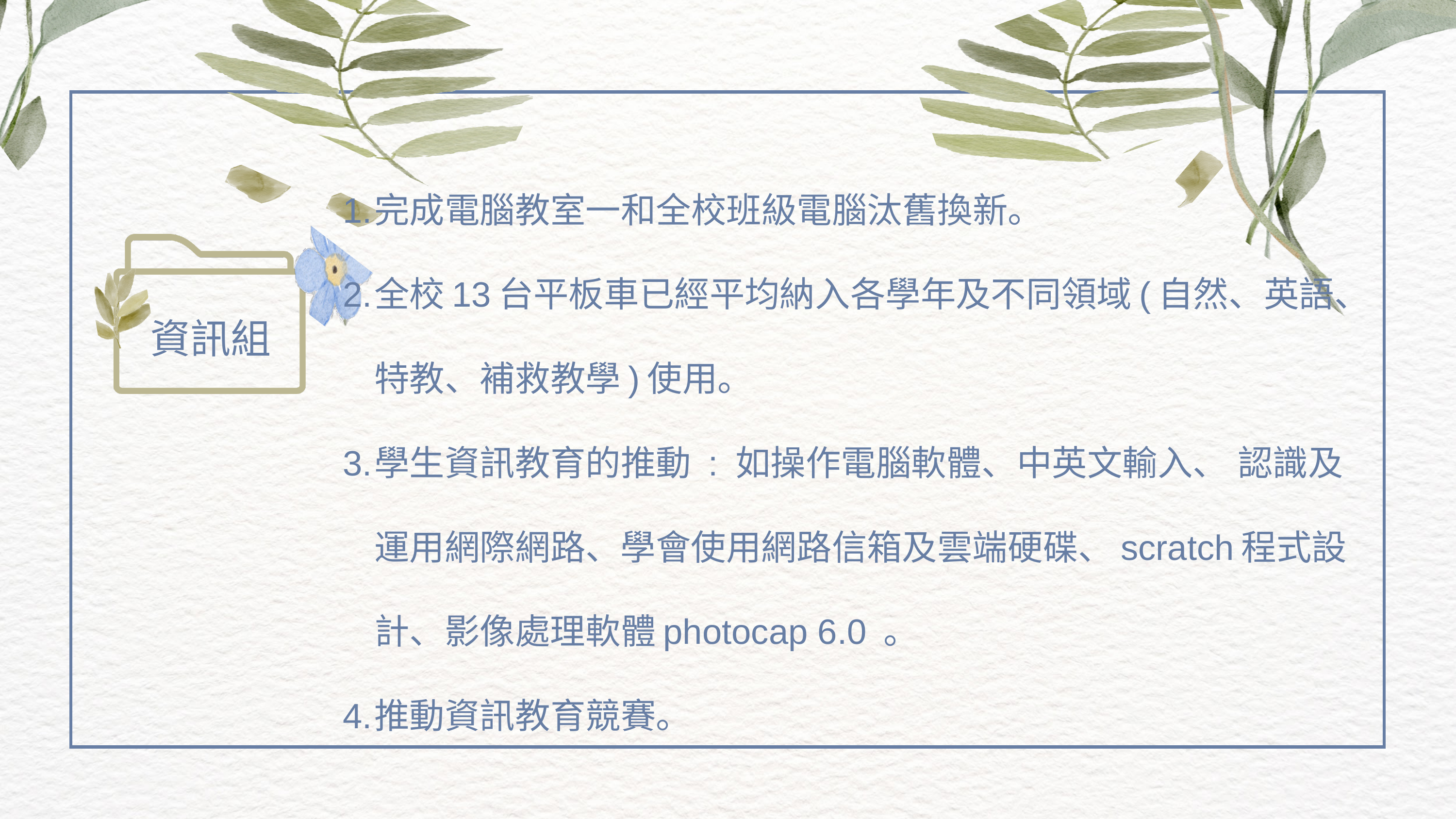

完成電腦教室一和全校班級電腦汰舊換新。
全校13台平板車已經平均納入各學年及不同領域(自然、英語、特教、補救教學)使用。
學生資訊教育的推動 : 如操作電腦軟體、中英文輸入、 認識及運用網際網路、學會使用網路信箱及雲端硬碟、scratch程式設計、影像處理軟體photocap 6.0 。
推動資訊教育競賽。

資訊組